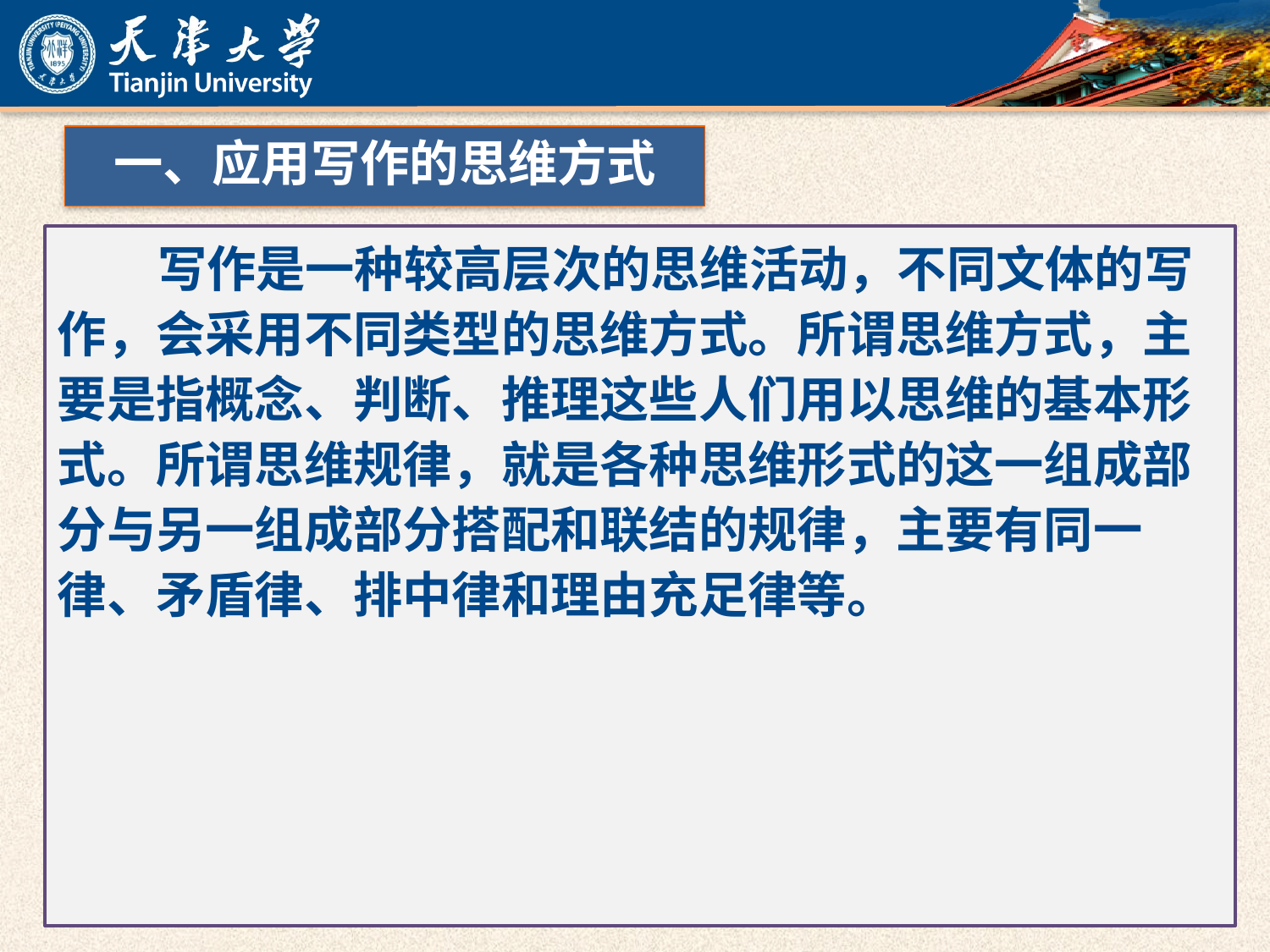

一、应用写作的思维方式
写作是一种较高层次的思维活动，不同文体的写作，会采用不同类型的思维方式。所谓思维方式，主要是指概念、判断、推理这些人们用以思维的基本形式。所谓思维规律，就是各种思维形式的这一组成部分与另一组成部分搭配和联结的规律，主要有同一律、矛盾律、排中律和理由充足律等。